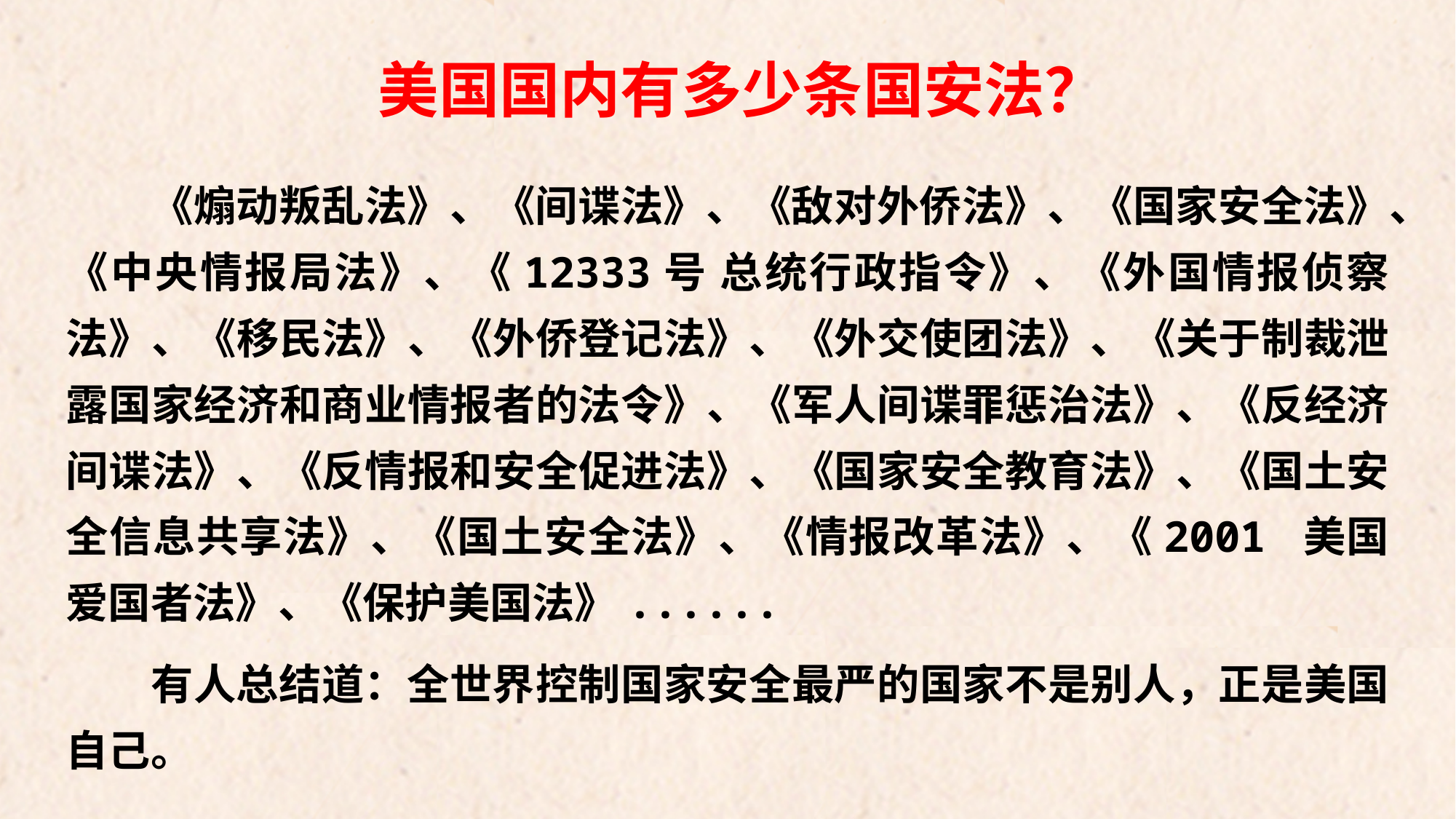

# 美国国内有多少条国安法？
《煽动叛乱法》、《间谍法》、《敌对外侨法》、《国家安全法》、《中央情报局法》、《12333号 总统行政指令》、《外国情报侦察法》、《移民法》、《外侨登记法》、《外交使团法》、《关于制裁泄露国家经济和商业情报者的法令》、《军人间谍罪惩治法》、《反经济间谍法》、《反情报和安全促进法》、《国家安全教育法》、《国土安全信息共享法》、《国土安全法》、《情报改革法》、《2001 美国爱国者法》、《保护美国法》......
有人总结道：全世界控制国家安全最严的国家不是别人，正是美国自己。